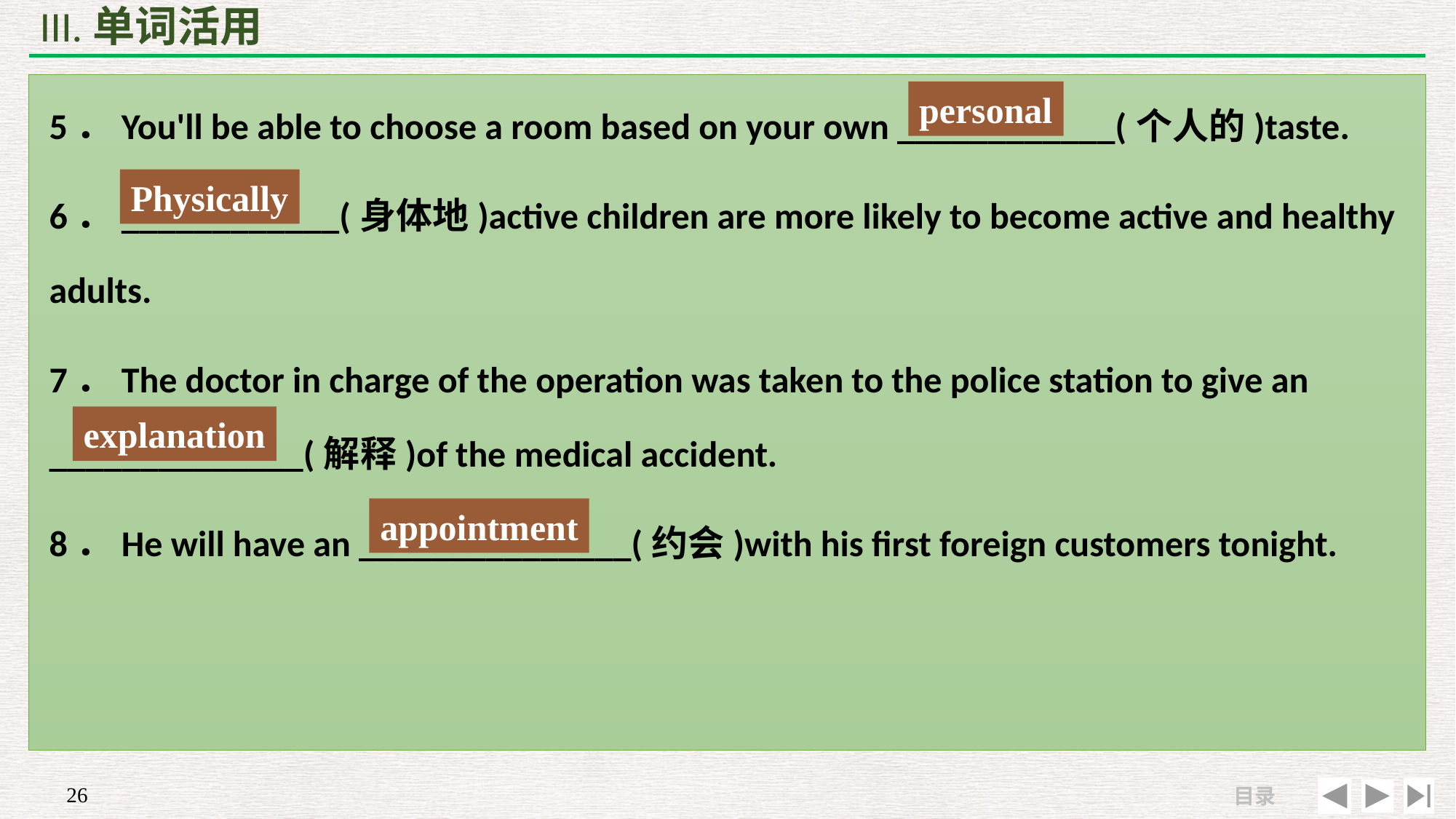

# III.单词活用
5．You'll be able to choose a room based on your own ____________(个人的)taste.
6．____________(身体地)active children are more likely to become active and healthy adults.
7．The doctor in charge of the operation was taken to the police station to give an ______________(解释)of the medical accident.
8．He will have an _______________(约会)with his first foreign customers tonight.

personal
Physically
explanation
appointment